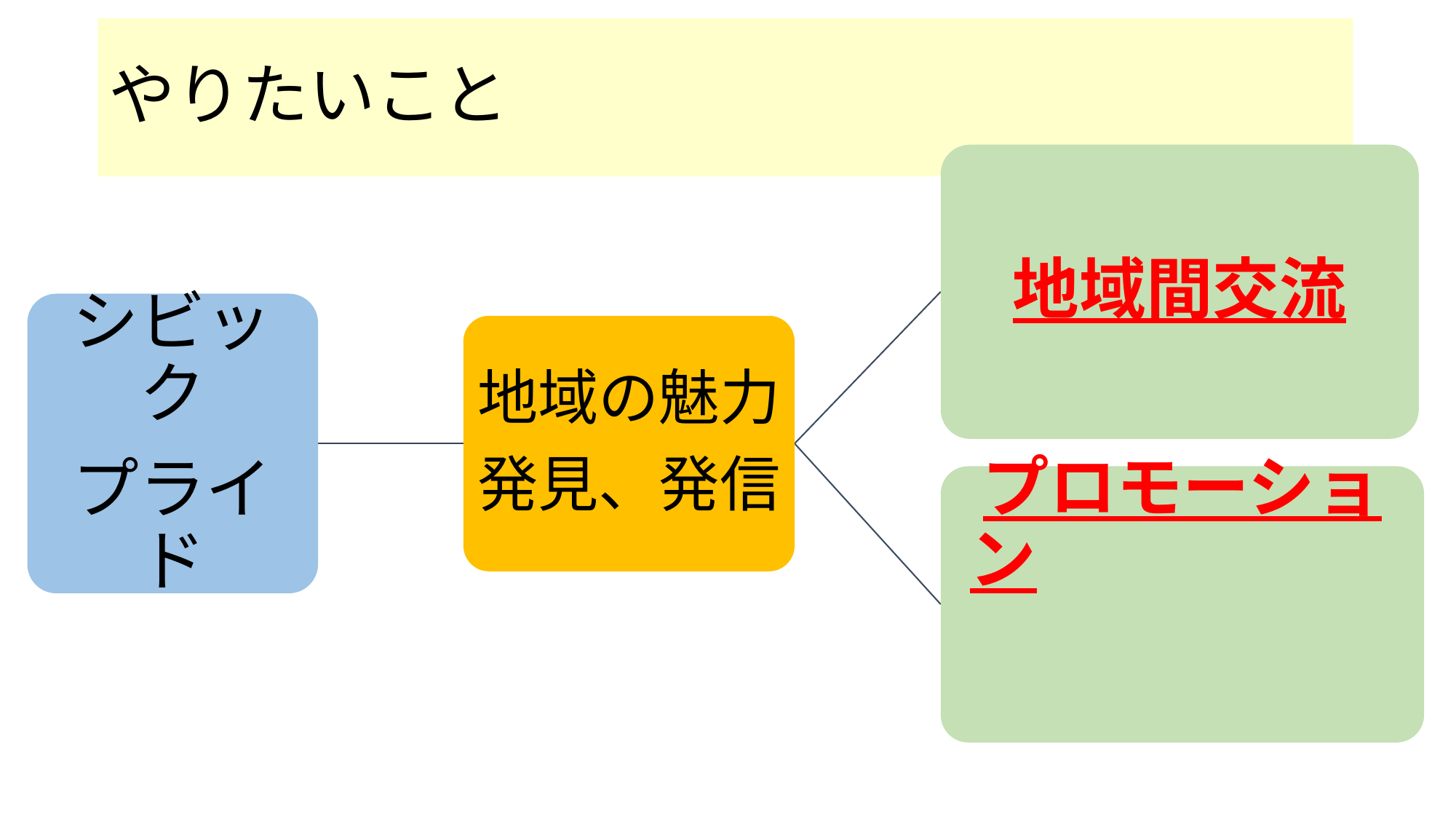

# やりたいこと
地域間交流
シビック
プライド
地域の魅力
発見、発信

プロモーション